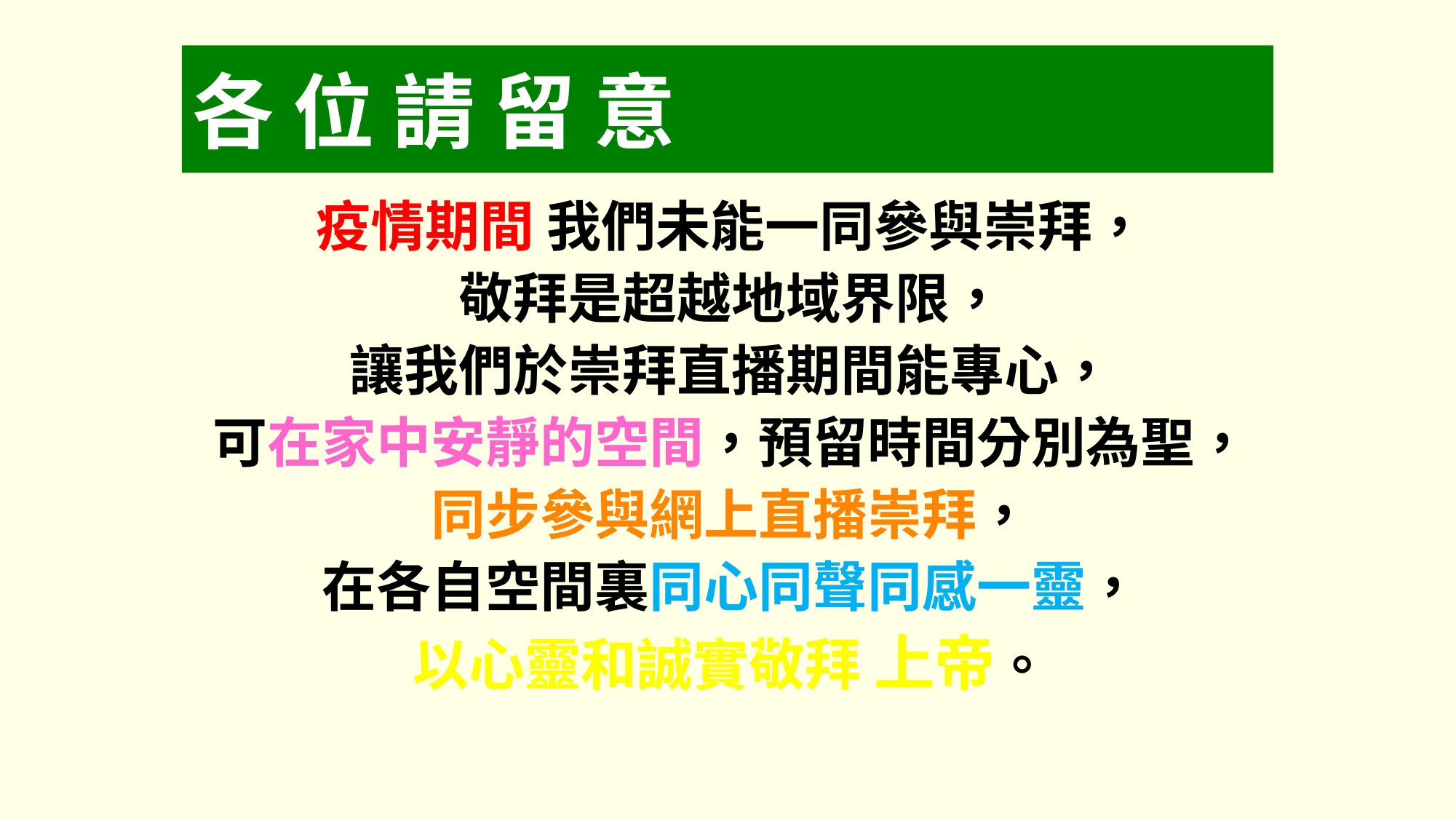

各 位 請 留 意
# 疫情期間 我們未能一同參與崇拜， 敬拜是超越地域界限， 讓我們於崇拜直播期間能專心， 可在家中安靜的空間，預留時間分別為聖， 同步參與網上直播崇拜， 在各自空間裏同心同聲同感一靈， 以心靈和誠實敬拜 上帝。